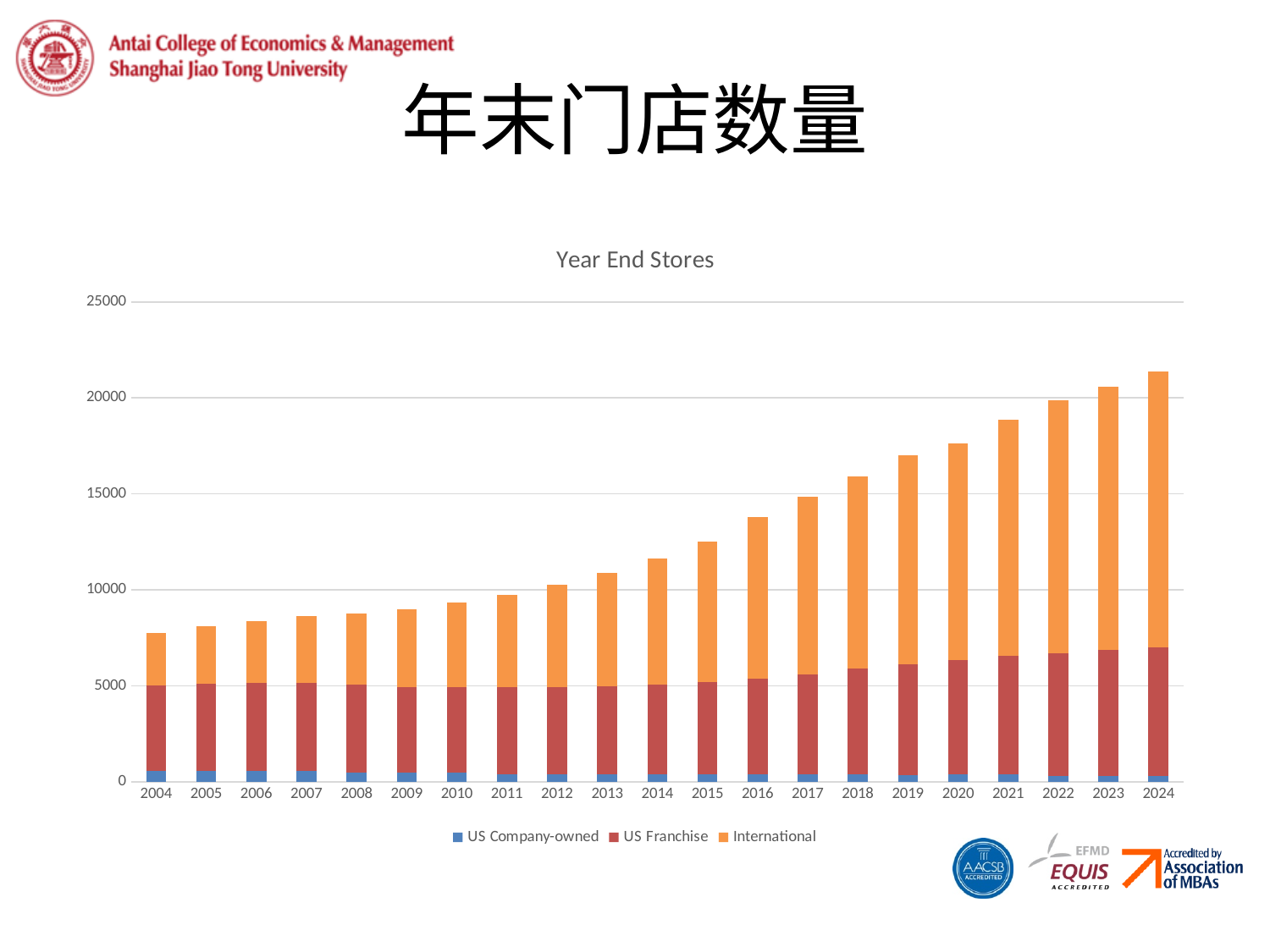

# 年末门店数量

### Chart: Year End Stores

| Category | US Company-owned | US Franchise | International |
|---|---|---|---|
| 2004 | 580.0 | 4428.0 | 2749.0 |
| 2005 | 581.0 | 4511.0 | 2987.0 |
| 2006 | 571.0 | 4572.0 | 3223.0 |
| 2007 | 571.0 | 4584.0 | 3469.0 |
| 2008 | 489.0 | 4558.0 | 3726.0 |
| 2009 | 466.0 | 4461.0 | 4072.0 |
| 2010 | 454.0 | 4475.0 | 4422.0 |
| 2011 | 394.0 | 4513.0 | 4835.0 |
| 2012 | 388.0 | 4540.0 | 5327.0 |
| 2013 | 390.0 | 4596.0 | 5900.0 |
| 2014 | 377.0 | 4690.0 | 6562.0 |
| 2015 | 384.0 | 4816.0 | 7330.0 |
| 2016 | 392.0 | 4979.0 | 8440.0 |
| 2017 | 392.0 | 5195.0 | 9269.0 |
| 2018 | 390.0 | 5486.0 | 10038.0 |
| 2019 | 342.0 | 5784.0 | 10894.0 |
| 2020 | 363.0 | 5992.0 | 11289.0 |
| 2021 | 375.0 | 6185.0 | 12288.0 |
| 2022 | 286.0 | 6400.0 | 13194.0 |
| 2023 | 288.0 | 6566.0 | 13737.0 |
| 2024 | 292.0 | 6722.0 | 14352.0 |